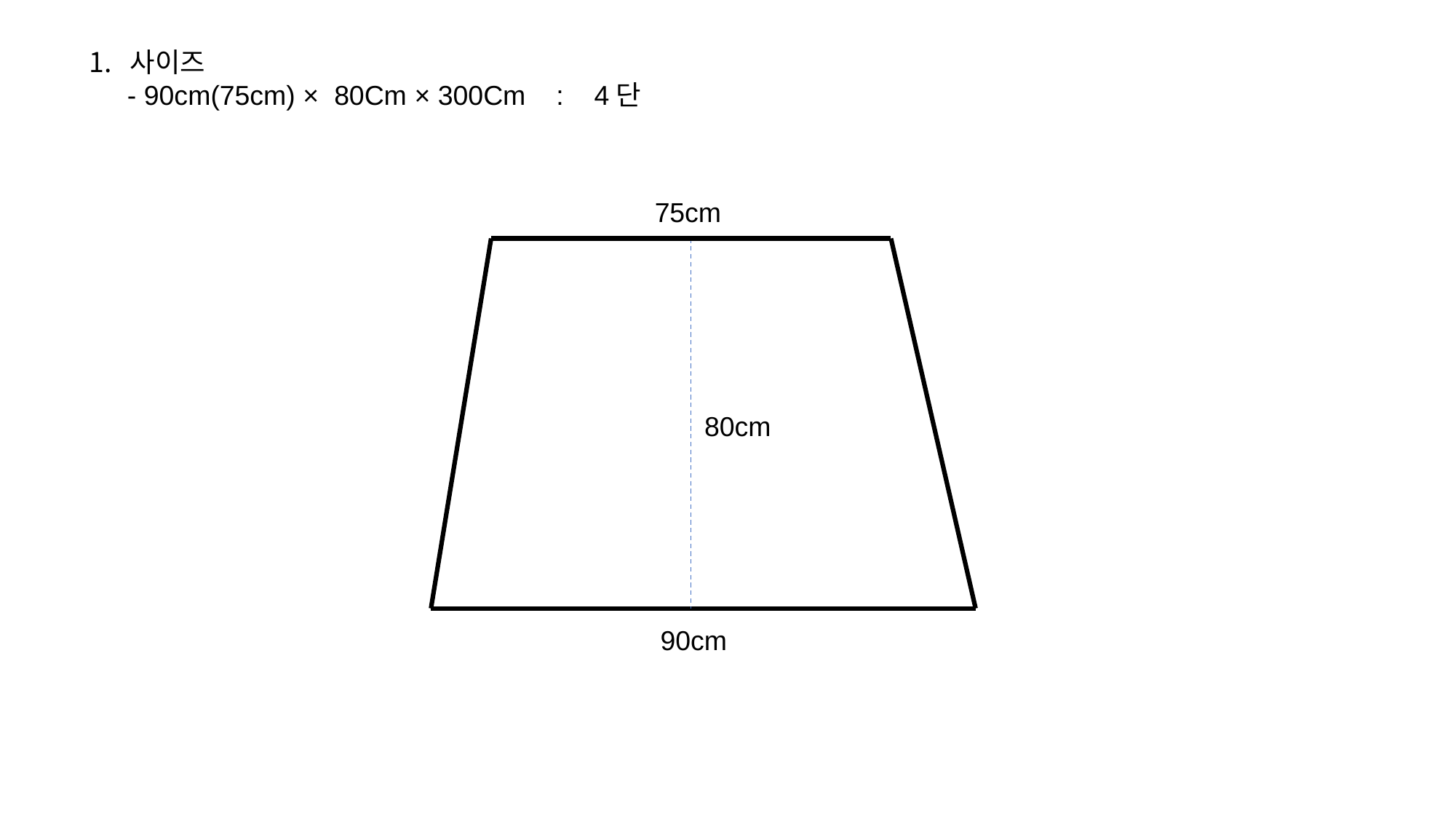

사이즈
     - 90cm(75cm) ×  80Cm × 300Cm    :    4단
75cm
80cm
90cm